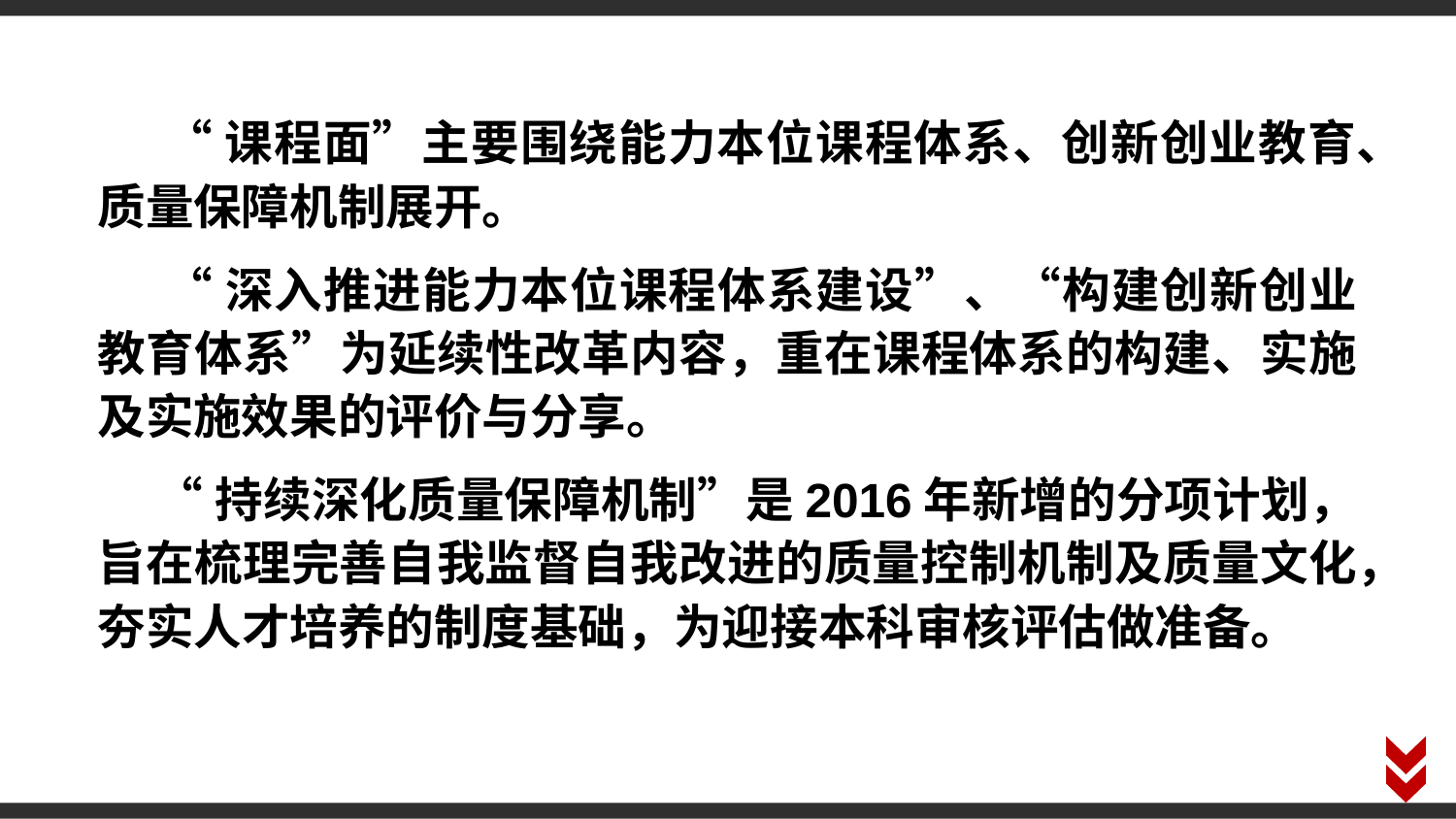

“课程面”主要围绕能力本位课程体系、创新创业教育、质量保障机制展开。
        “深入推进能力本位课程体系建设”、“构建创新创业教育体系”为延续性改革内容，重在课程体系的构建、实施及实施效果的评价与分享。
        “持续深化质量保障机制”是2016年新增的分项计划，旨在梳理完善自我监督自我改进的质量控制机制及质量文化，夯实人才培养的制度基础，为迎接本科审核评估做准备。